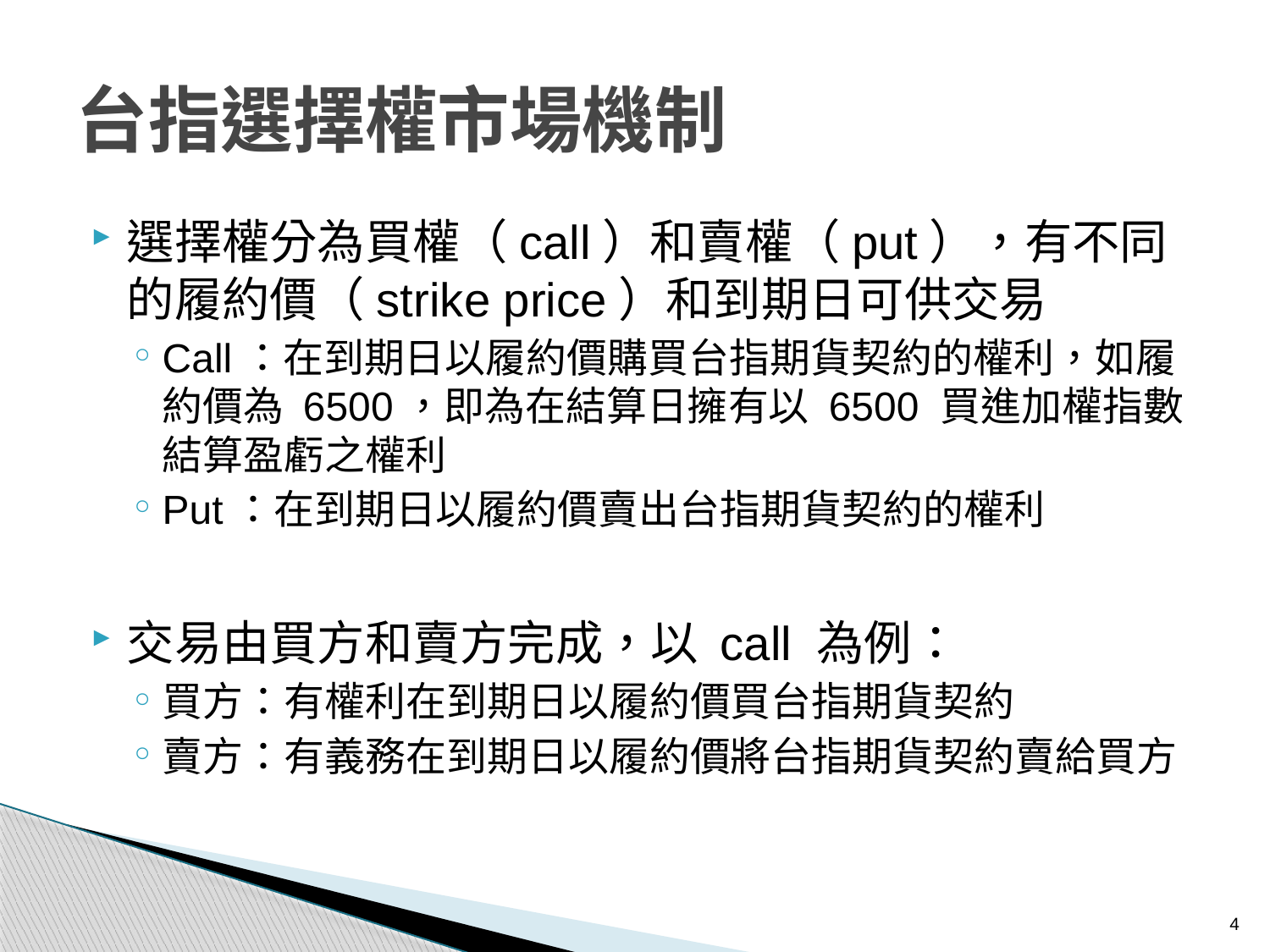

# 台指選擇權市場機制
選擇權分為買權（call）和賣權（put），有不同的履約價（strike price）和到期日可供交易
Call：在到期日以履約價購買台指期貨契約的權利，如履約價為 6500，即為在結算日擁有以 6500 買進加權指數結算盈虧之權利
Put：在到期日以履約價賣出台指期貨契約的權利

交易由買方和賣方完成，以 call 為例：
買方：有權利在到期日以履約價買台指期貨契約
賣方：有義務在到期日以履約價將台指期貨契約賣給買方
4